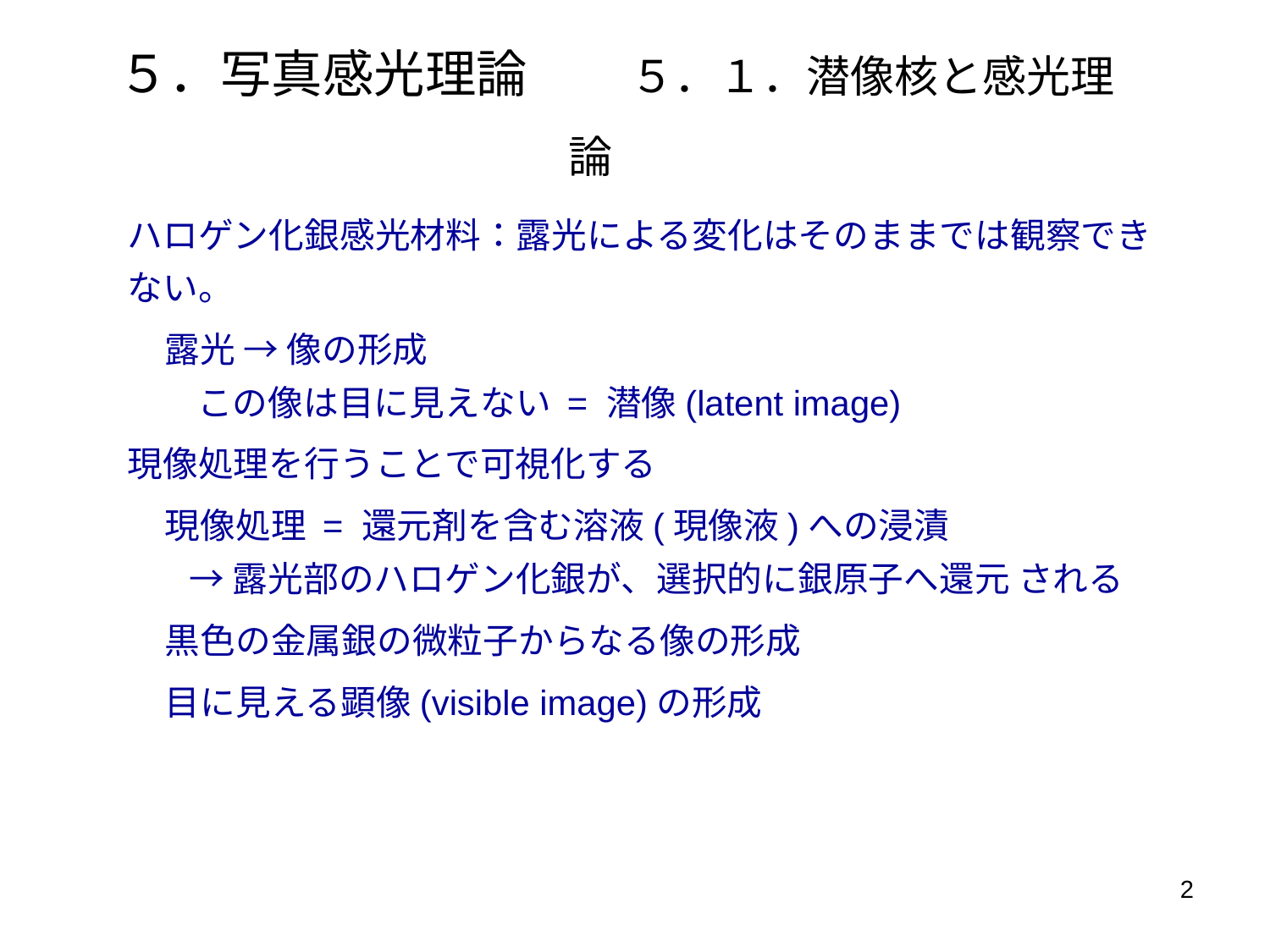

# ５．写真感光理論　　５．１．潜像核と感光理論
ハロゲン化銀感光材料：露光による変化はそのままでは観察できない。
露光 → 像の形成
 この像は目に見えない = 潜像(latent image)
現像処理を行うことで可視化する
現像処理 = 還元剤を含む溶液(現像液)への浸漬
→ 露光部のハロゲン化銀が、選択的に銀原子へ還元 される
黒色の金属銀の微粒子からなる像の形成
目に見える顕像(visible image)の形成

2